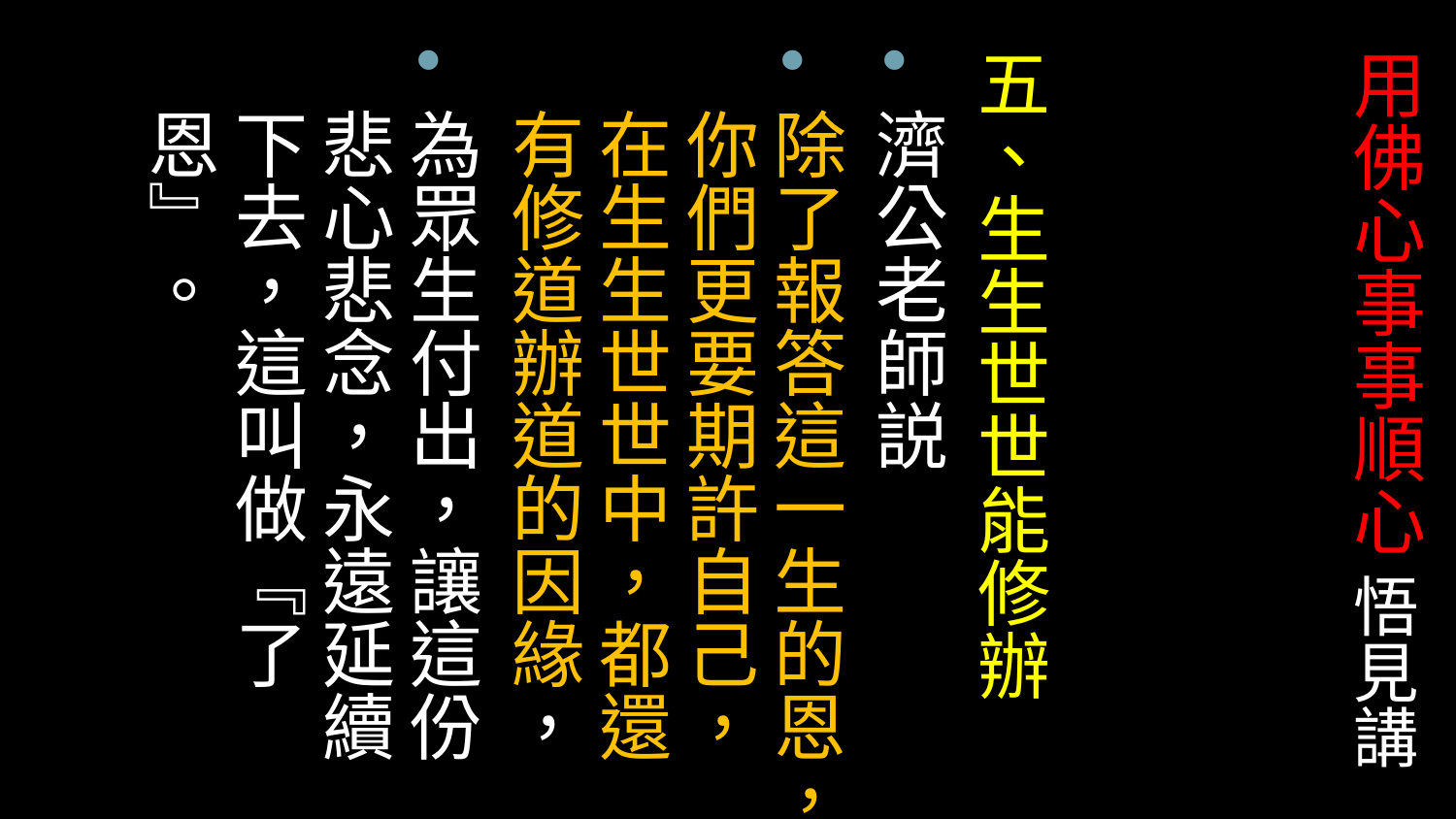

# 用佛心事事順心 悟見講
五、生生世世能修辦
濟公老師説
除了報答這一生的恩，你們更要期許自己，在生生世世中，都還有修道辦道的因緣，
為眾生付出，讓這份悲心悲念，永遠延續下去，這叫做『了恩』。